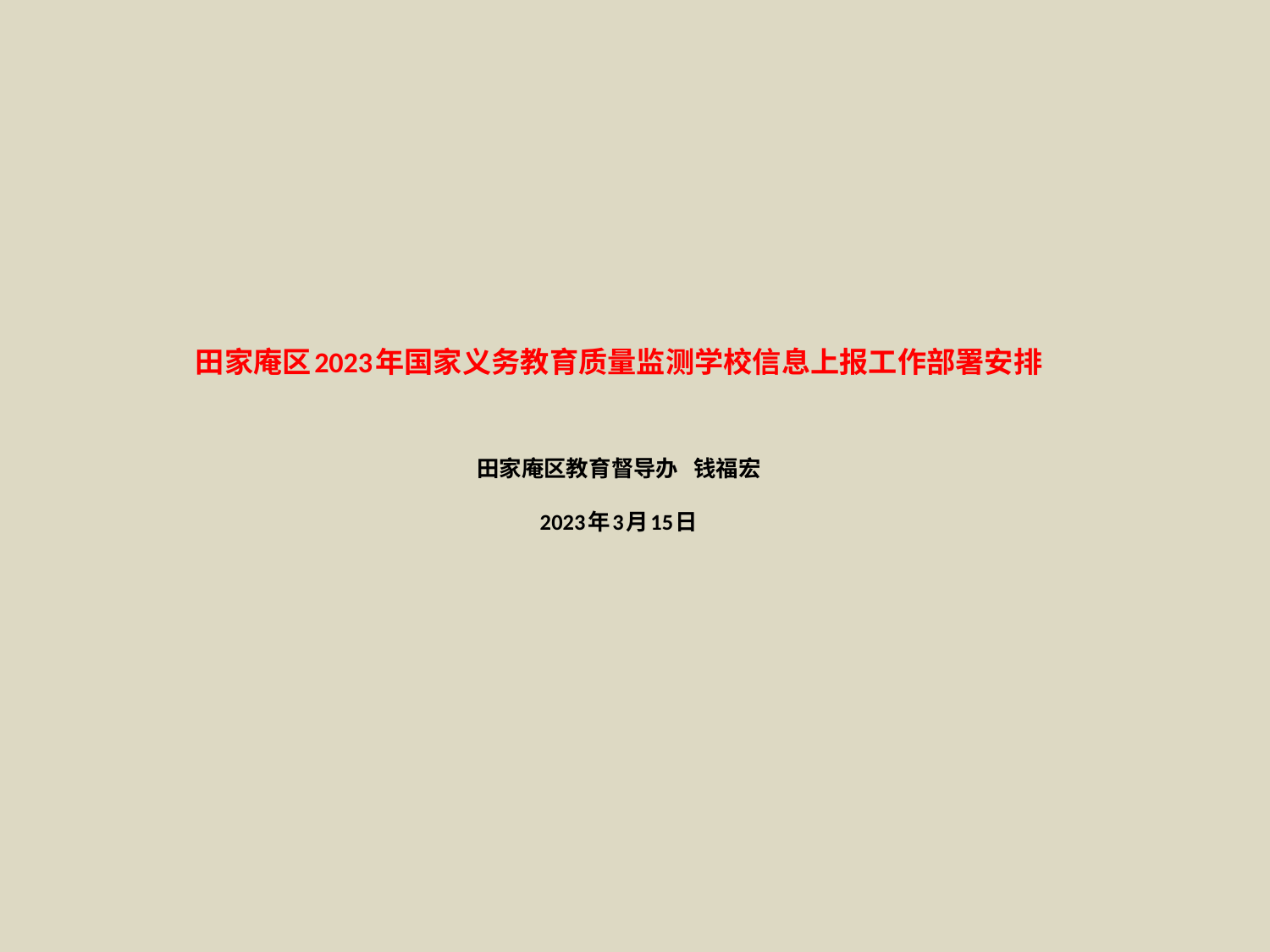

# 田家庵区2023年国家义务教育质量监测学校信息上报工作部署安排 田家庵区教育督导办   钱福宏 2023年3月15日